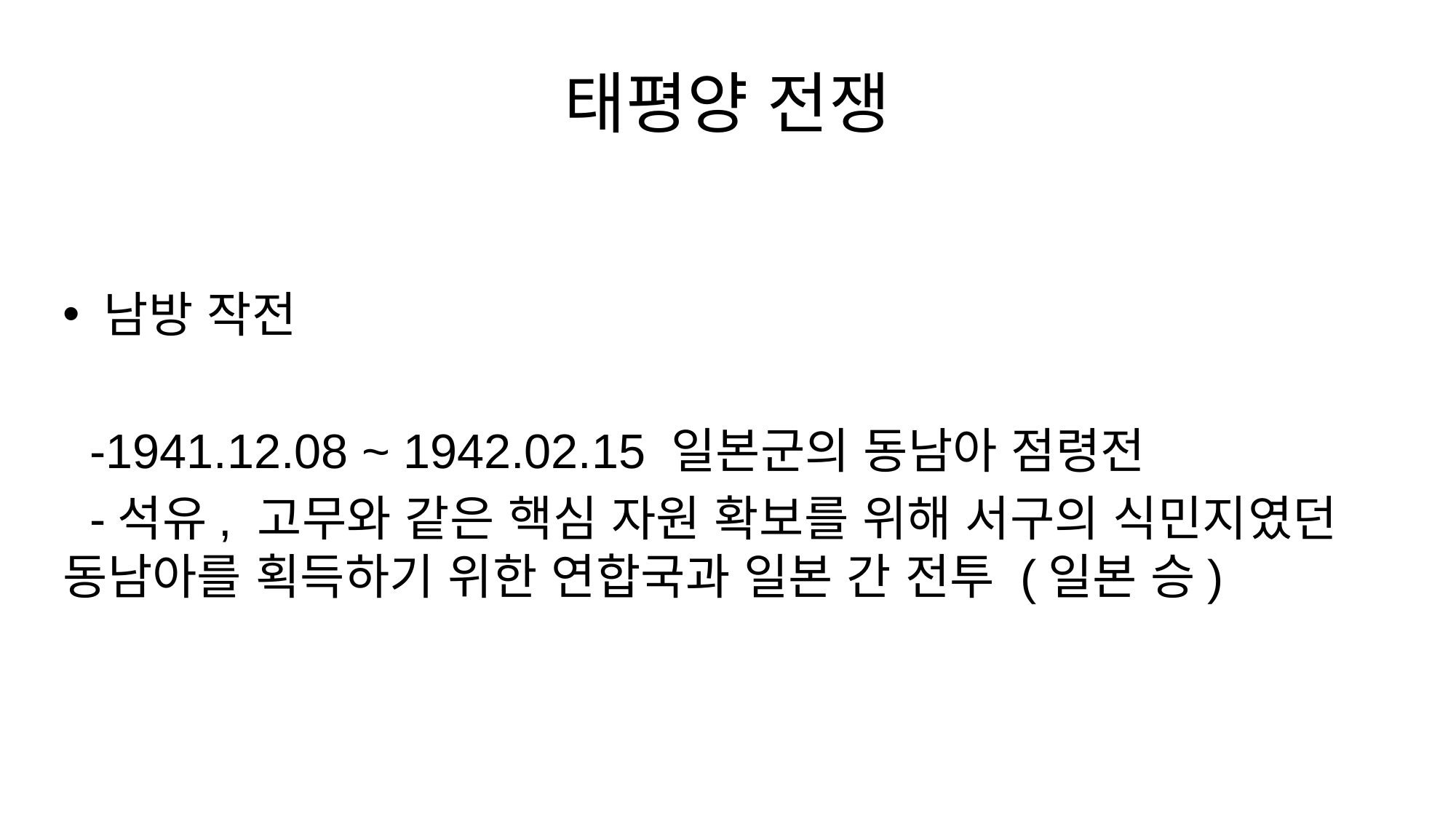

# 태평양 전쟁
남방 작전

  -1941.12.08 ~ 1942.02.15 일본군의 동남아 점령전
  -석유, 고무와 같은 핵심 자원 확보를 위해 서구의 식민지였던 동남아를 획득하기 위한 연합국과 일본 간 전투 (일본 승)